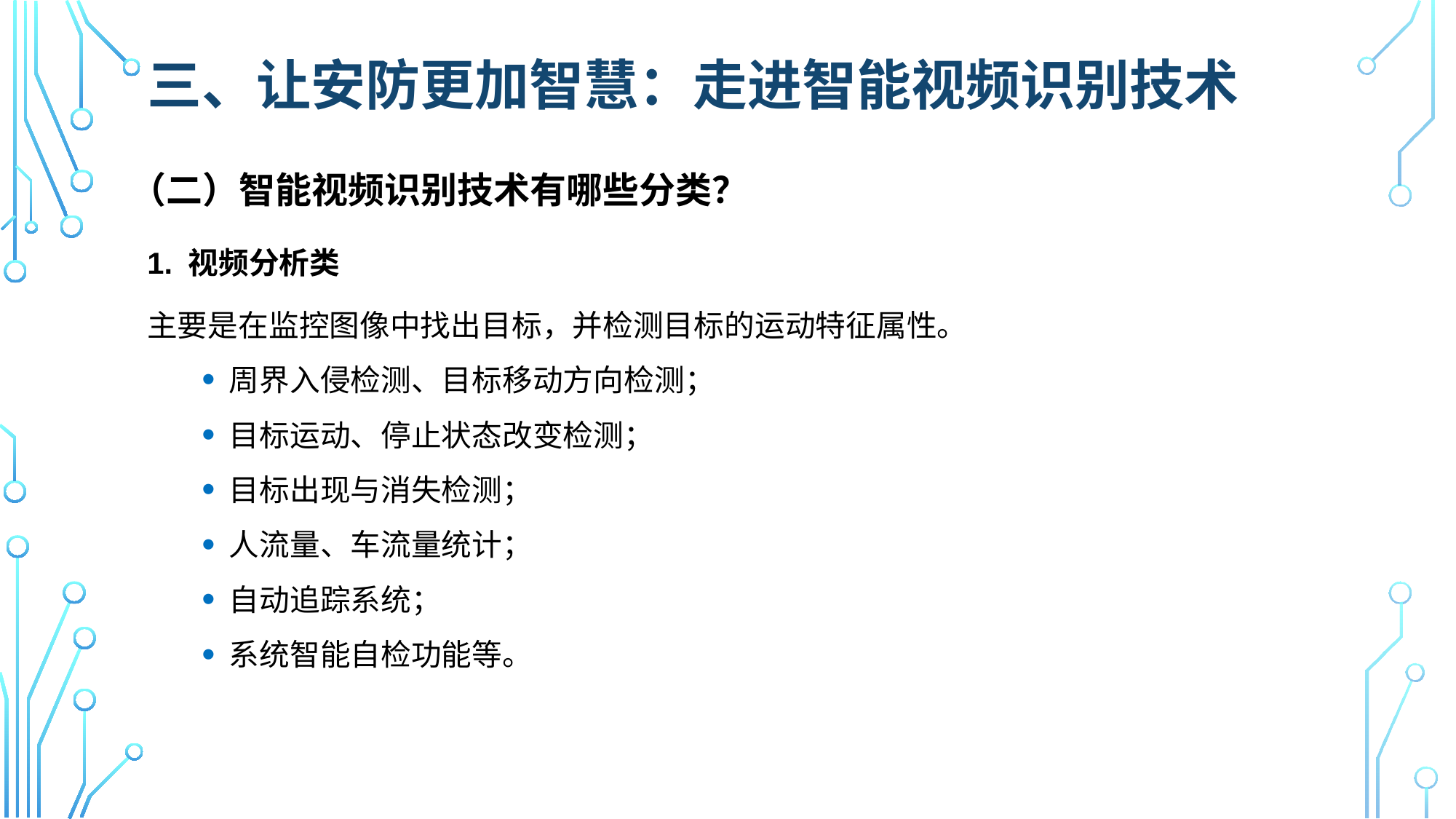

# 三、让安防更加智慧：走进智能视频识别技术
（二）智能视频识别技术有哪些分类？
1. 视频分析类
主要是在监控图像中找出目标，并检测目标的运动特征属性。
周界入侵检测、目标移动方向检测；
目标运动、停止状态改变检测；
目标出现与消失检测；
人流量、车流量统计；
自动追踪系统；
系统智能自检功能等。